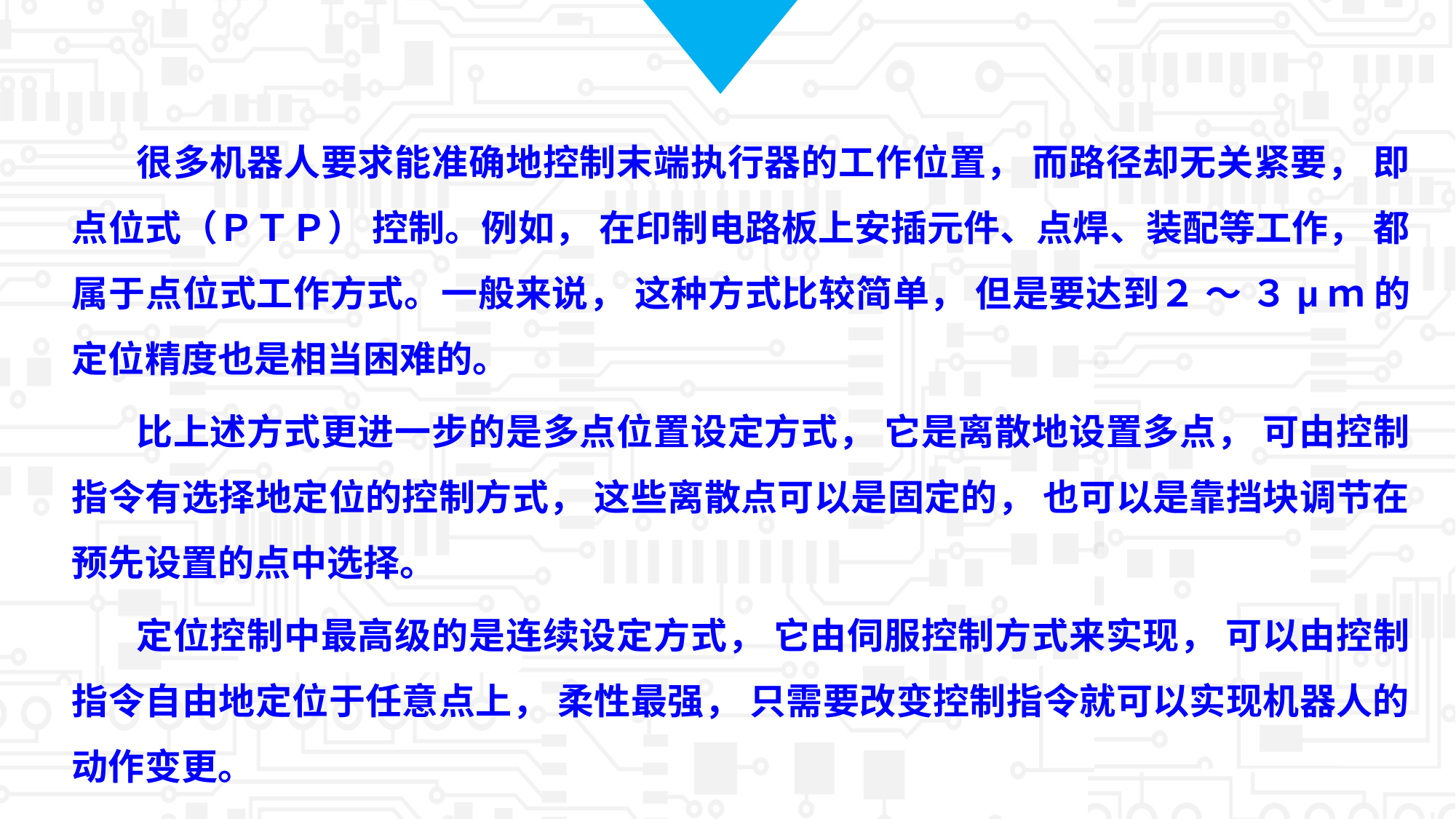

很多机器人要求能准确地控制末端执行器的工作位置， 而路径却无关紧要， 即点位式（ＰＴＰ） 控制。例如， 在印制电路板上安插元件、点焊、装配等工作， 都属于点位式工作方式。一般来说， 这种方式比较简单， 但是要达到２ ～ ３μｍ 的定位精度也是相当困难的。
比上述方式更进一步的是多点位置设定方式， 它是离散地设置多点， 可由控制指令有选择地定位的控制方式， 这些离散点可以是固定的， 也可以是靠挡块调节在预先设置的点中选择。
定位控制中最高级的是连续设定方式， 它由伺服控制方式来实现， 可以由控制指令自由地定位于任意点上， 柔性最强， 只需要改变控制指令就可以实现机器人的动作变更。